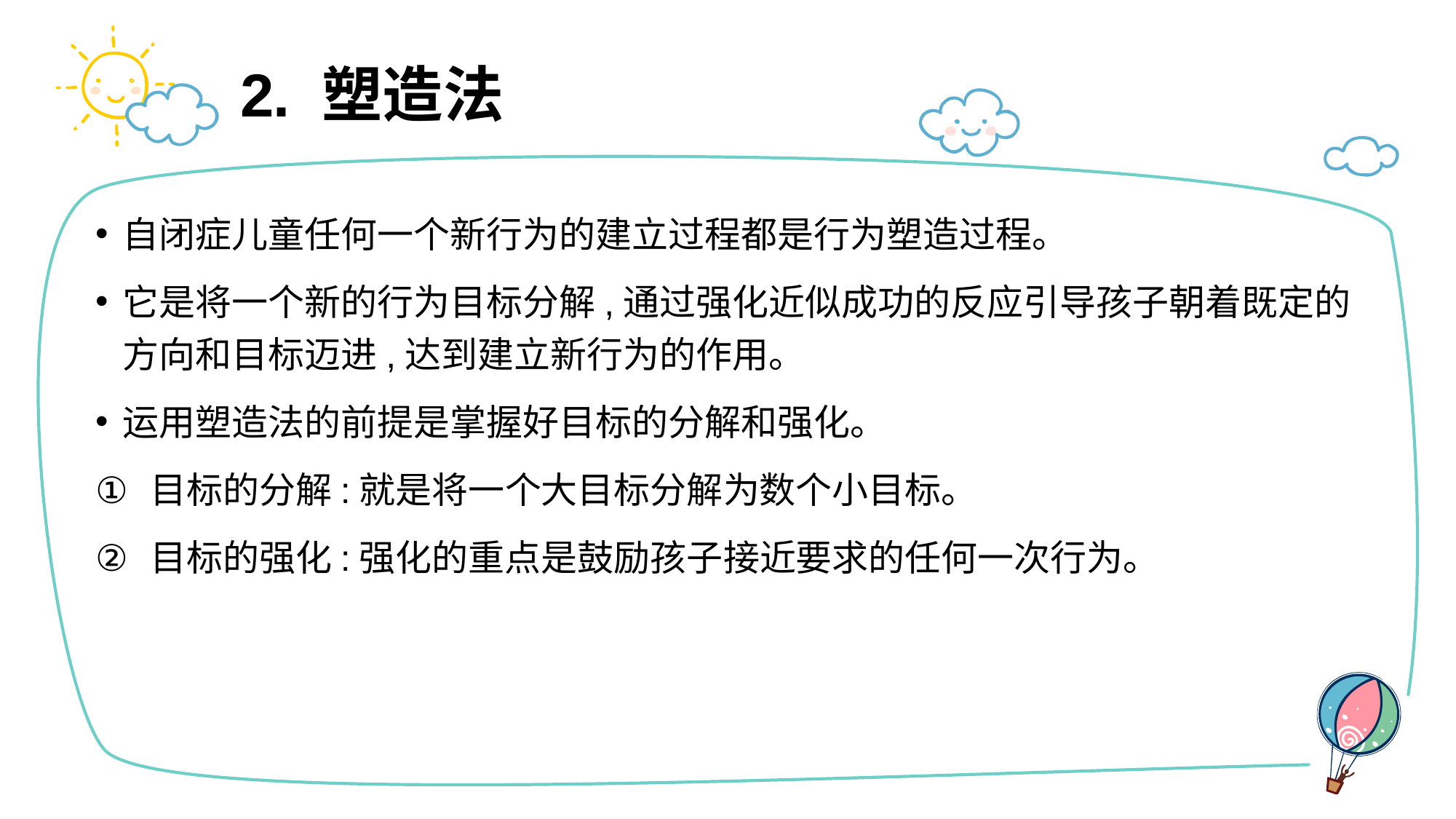

# 2. 塑造法
自闭症儿童任何一个新行为的建立过程都是行为塑造过程。
它是将一个新的行为目标分解,通过强化近似成功的反应引导孩子朝着既定的方向和目标迈进,达到建立新行为的作用。
运用塑造法的前提是掌握好目标的分解和强化。
目标的分解:就是将一个大目标分解为数个小目标。
目标的强化:强化的重点是鼓励孩子接近要求的任何一次行为。